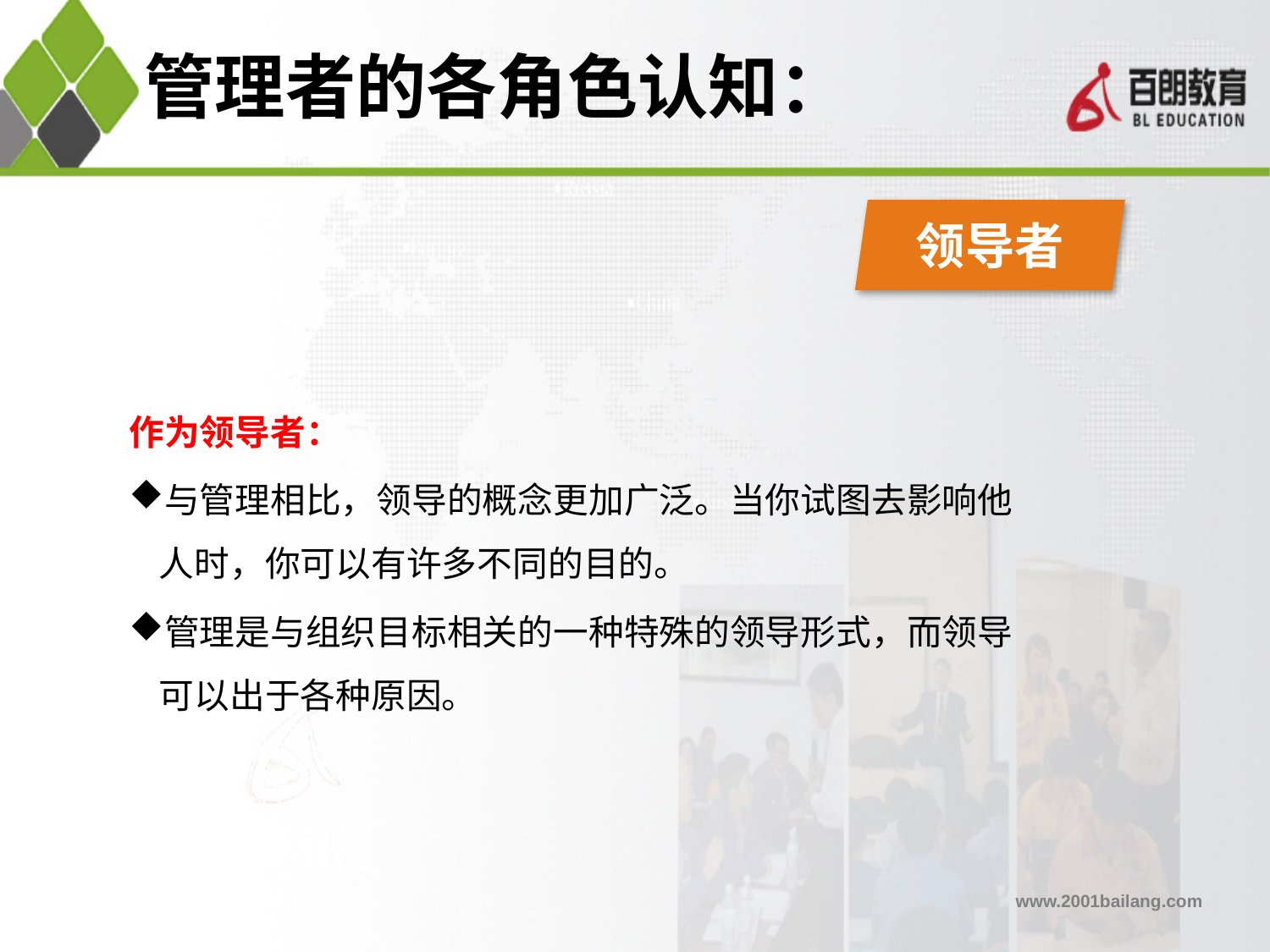

管理者的各角色认知：
领导者
作为领导者：
与管理相比，领导的概念更加广泛。当你试图去影响他人时，你可以有许多不同的目的。
管理是与组织目标相关的一种特殊的领导形式，而领导可以出于各种原因。